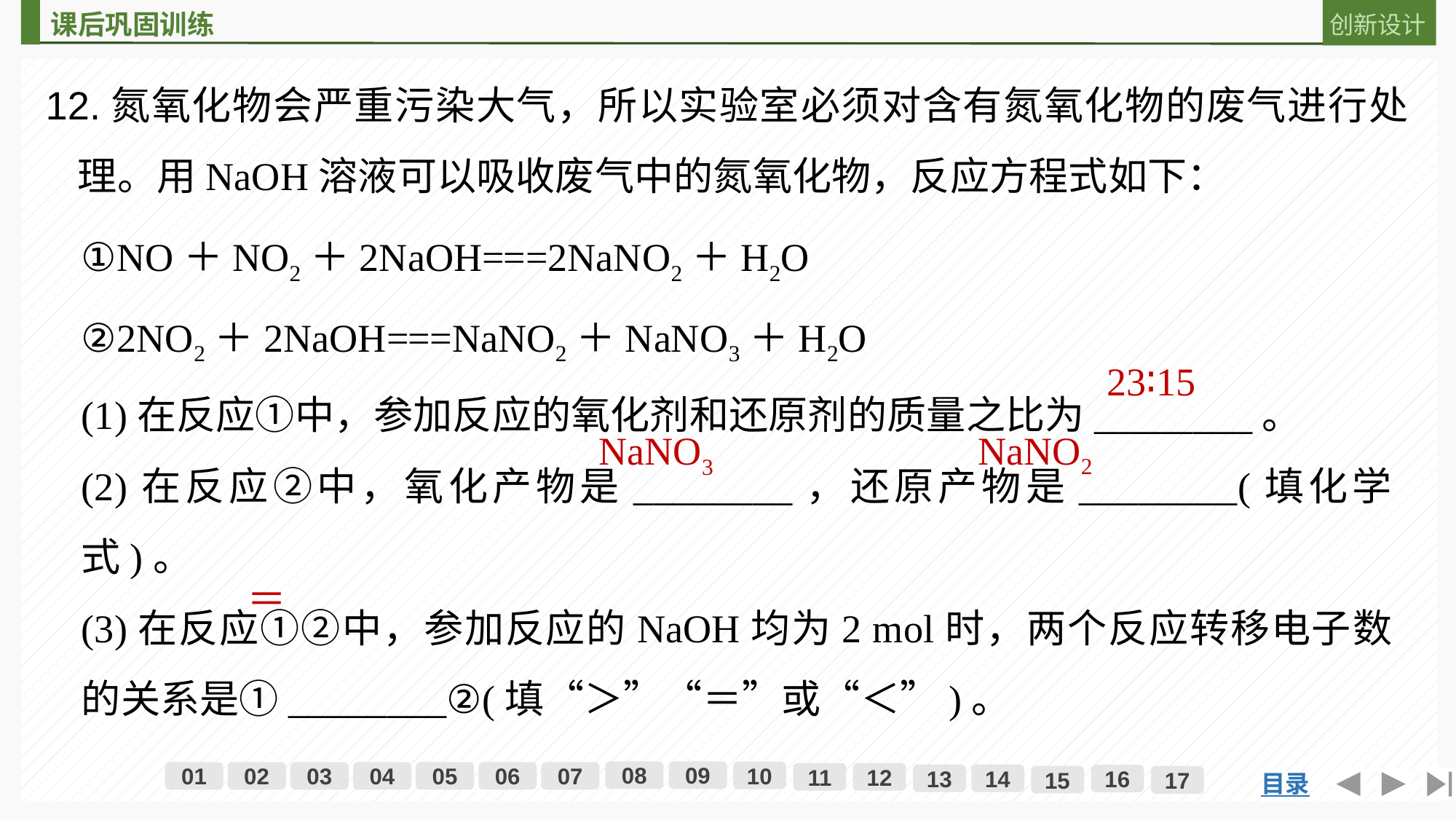

12.氮氧化物会严重污染大气，所以实验室必须对含有氮氧化物的废气进行处理。用NaOH溶液可以吸收废气中的氮氧化物，反应方程式如下：
①NO＋NO2＋2NaOH===2NaNO2＋H2O
②2NO2＋2NaOH===NaNO2＋NaNO3＋H2O
(1)在反应①中，参加反应的氧化剂和还原剂的质量之比为________。
(2)在反应②中，氧化产物是________，还原产物是________(填化学式)。
(3)在反应①②中，参加反应的NaOH均为2 mol时，两个反应转移电子数的关系是①________②(填“＞”“＝”或“＜”)。
23∶15
NaNO2
NaNO3
＝